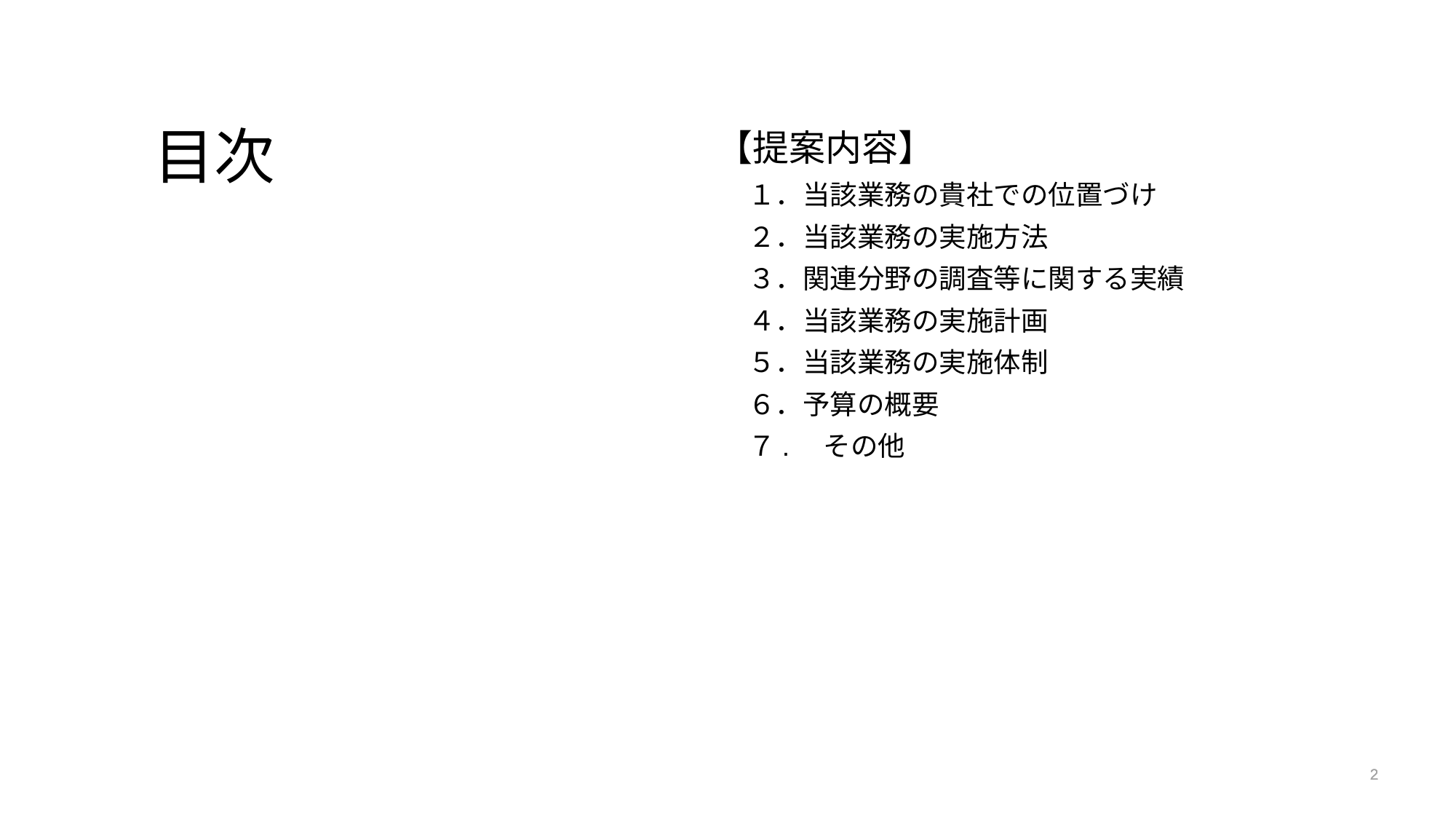

目次
【提案内容】
１．当該業務の貴社での位置づけ
２．当該業務の実施方法
３．関連分野の調査等に関する実績
４．当該業務の実施計画
５．当該業務の実施体制
６．予算の概要
７.　その他